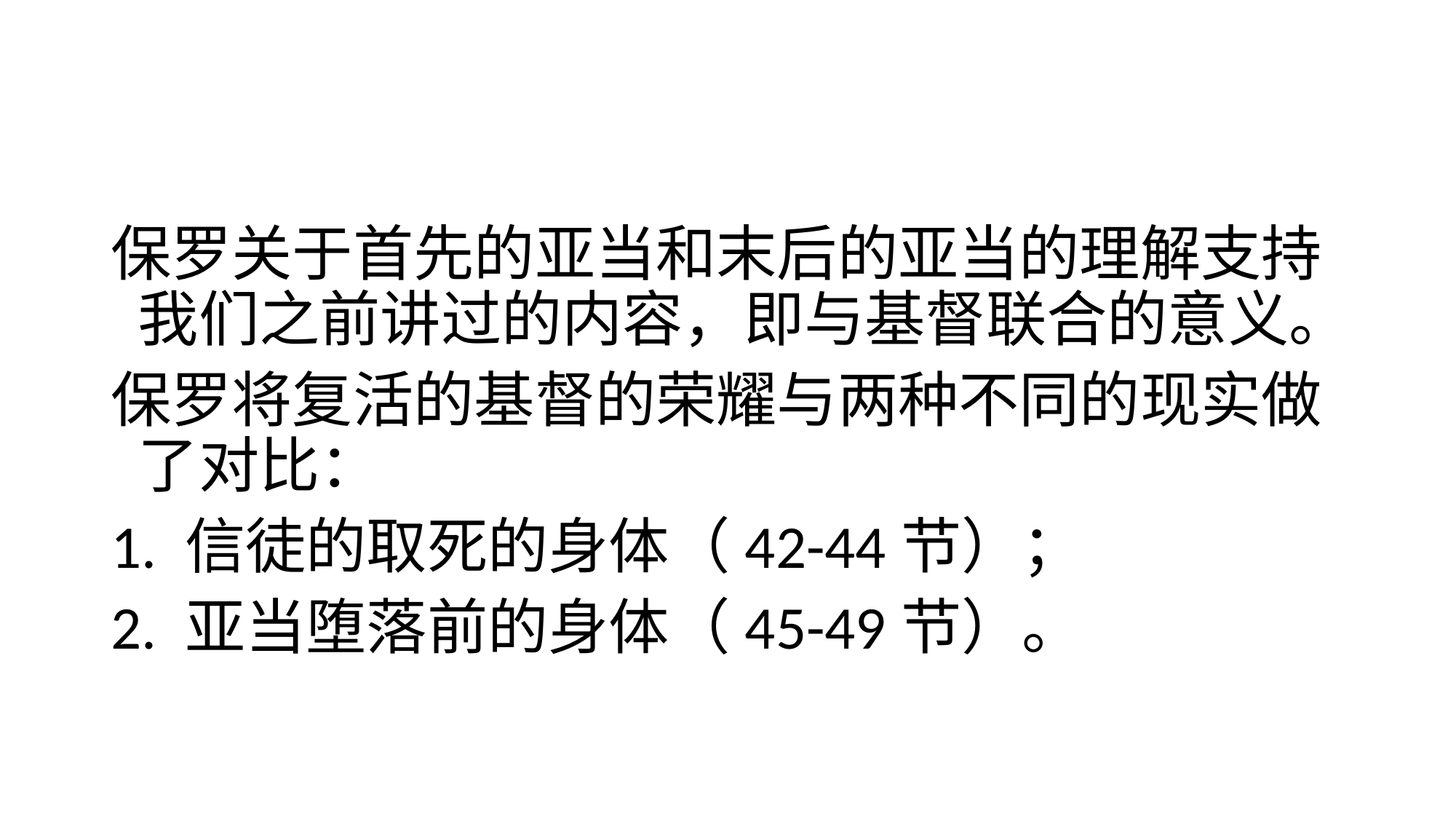

#
保罗关于首先的亚当和末后的亚当的理解支持我们之前讲过的内容，即与基督联合的意义。
保罗将复活的基督的荣耀与两种不同的现实做了对比：
1. 信徒的取死的身体（42-44节）；
2. 亚当堕落前的身体（45-49节）。